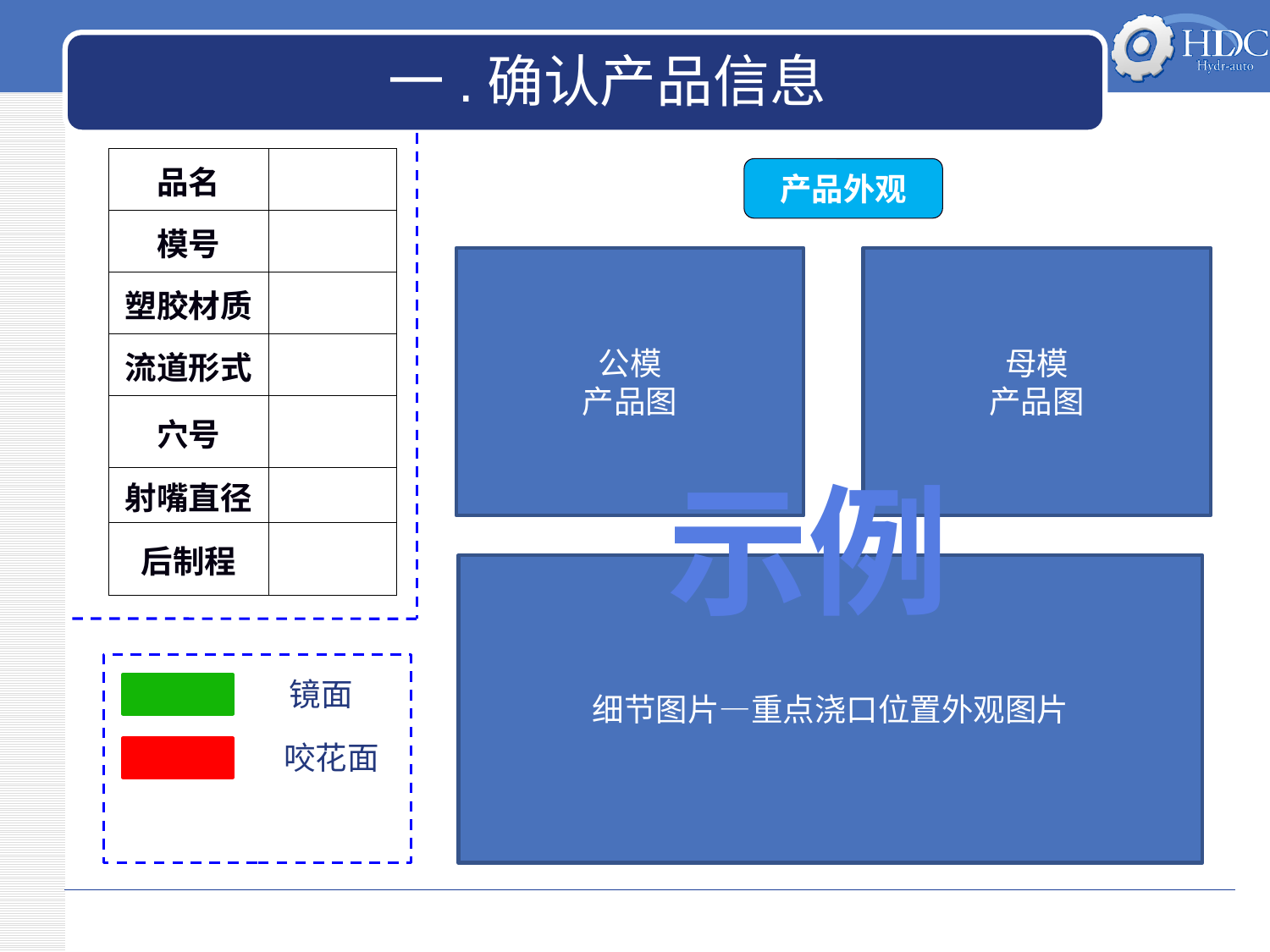

一.确认产品信息
| 品名 |  |
| --- | --- |
| 模号 |  |
| 塑胶材质 |  |
| 流道形式 |  |
| 穴号 |  |
| 射嘴直径 |  |
| 后制程 |  |
产品外观
公模
产品图
母模
产品图
示例
细节图片—重点浇口位置外观图片

镜面

咬花面